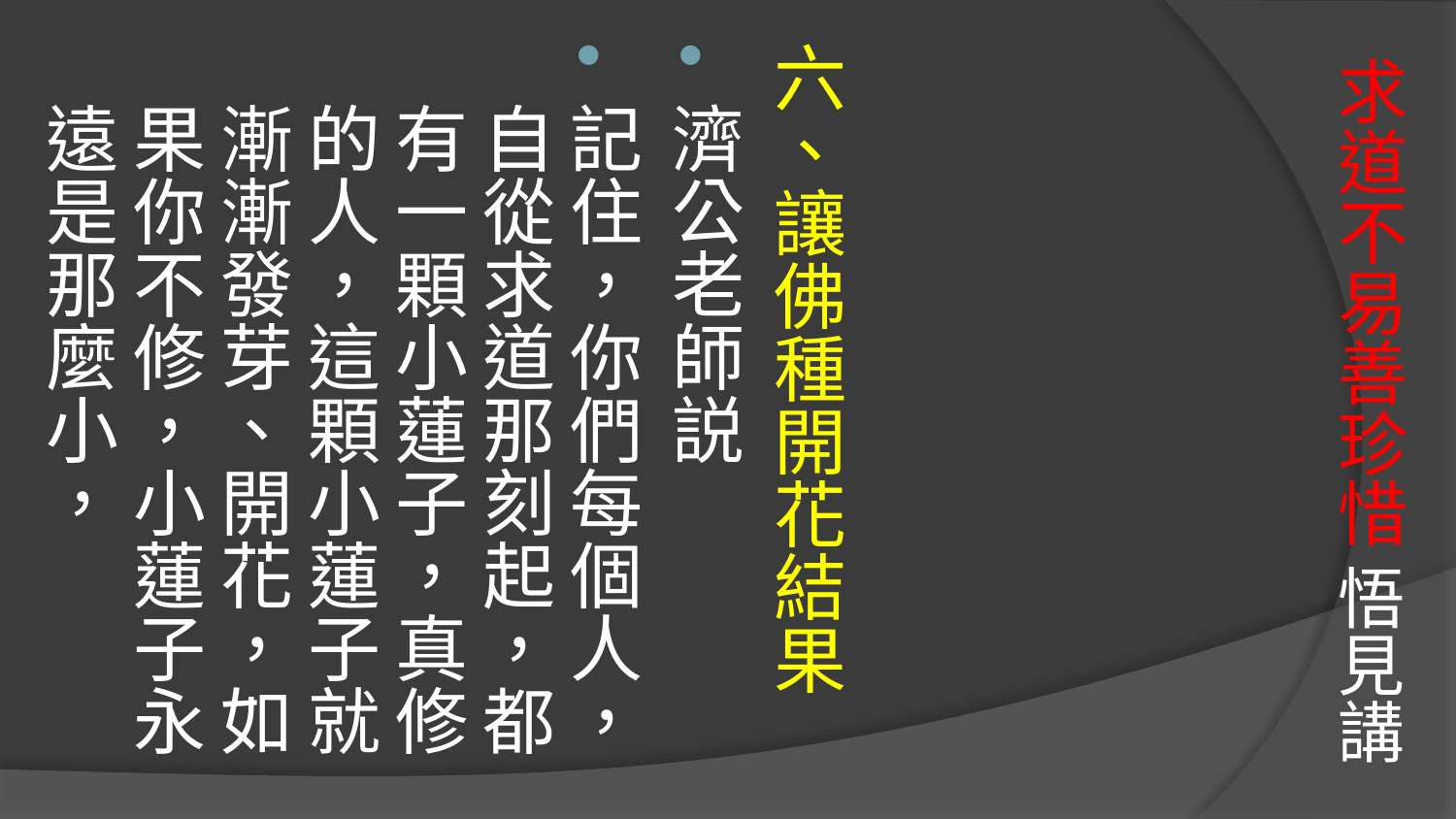

六、讓佛種開花結果
濟公老師説
記住，你們每個人，自從求道那刻起，都有一顆小蓮子，真修的人，這顆小蓮子就漸漸發芽、開花，如果你不修，小蓮子永遠是那麼小，
# 求道不易善珍惜 悟見講